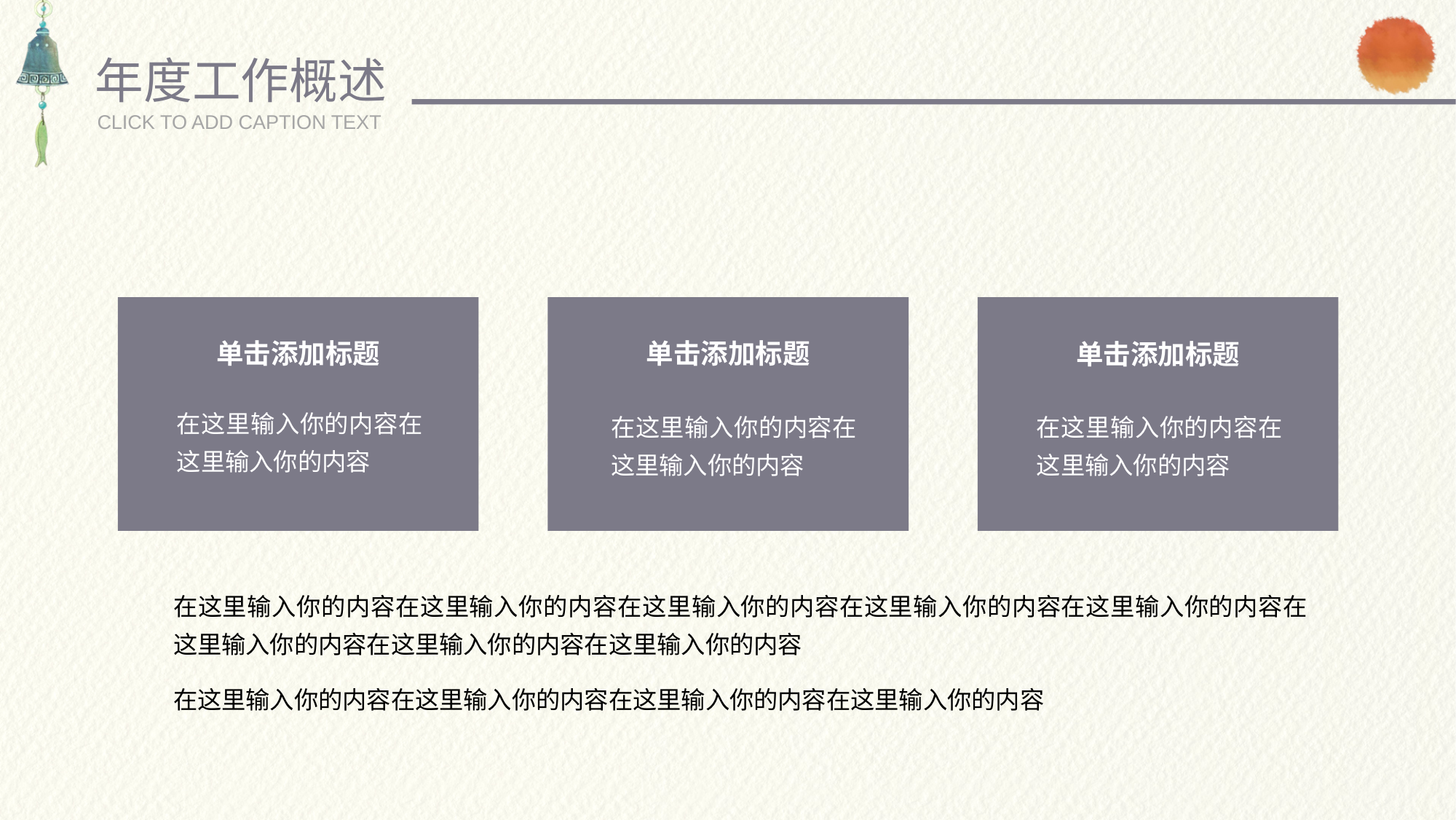

年度工作概述

CLICK TO ADD CAPTION TEXT

单击添加标题
单击添加标题
单击添加标题
在这里输入你的内容在这里输入你的内容
在这里输入你的内容在这里输入你的内容
在这里输入你的内容在这里输入你的内容
在这里输入你的内容在这里输入你的内容在这里输入你的内容在这里输入你的内容在这里输入你的内容在这里输入你的内容在这里输入你的内容在这里输入你的内容
在这里输入你的内容在这里输入你的内容在这里输入你的内容在这里输入你的内容